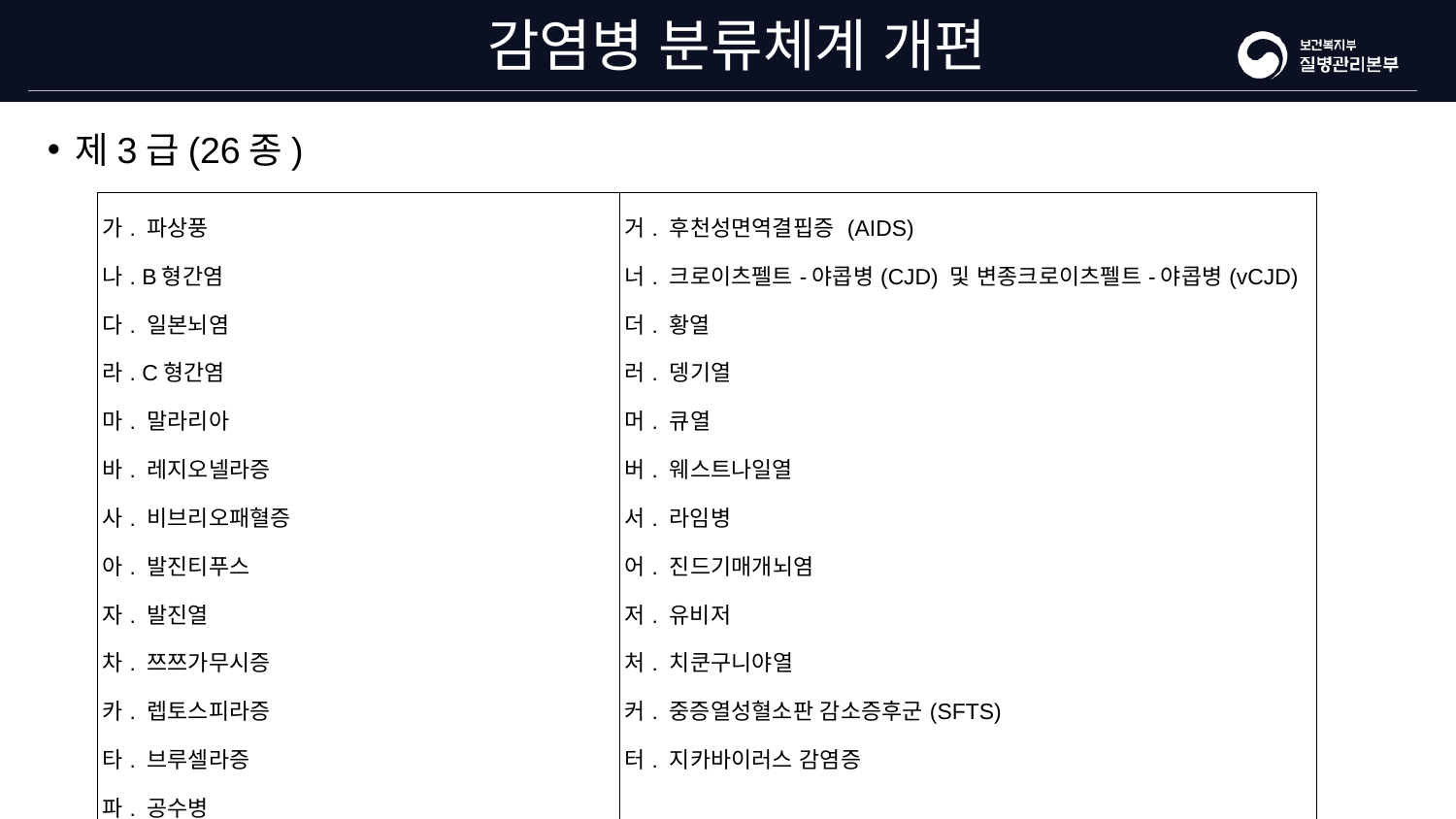

# 감염병 분류체계 개편
제3급(26종)
| 가. 파상풍 나. B형간염 다. 일본뇌염 라. C형간염 마. 말라리아 바. 레지오넬라증 사. 비브리오패혈증 아. 발진티푸스 자. 발진열 차. 쯔쯔가무시증 카. 렙토스피라증 타. 브루셀라증 파. 공수병 하. 신증후군출혈열 | 거. 후천성면역결핍증 (AIDS) 너. 크로이츠펠트-야콥병(CJD) 및 변종크로이츠펠트-야콥병(vCJD) 더. 황열 러. 뎅기열 머. 큐열 버. 웨스트나일열 서. 라임병 어. 진드기매개뇌염 저. 유비저 처. 치쿤구니야열 커. 중증열성혈소판 감소증후군(SFTS) 터. 지카바이러스 감염증 |
| --- | --- |